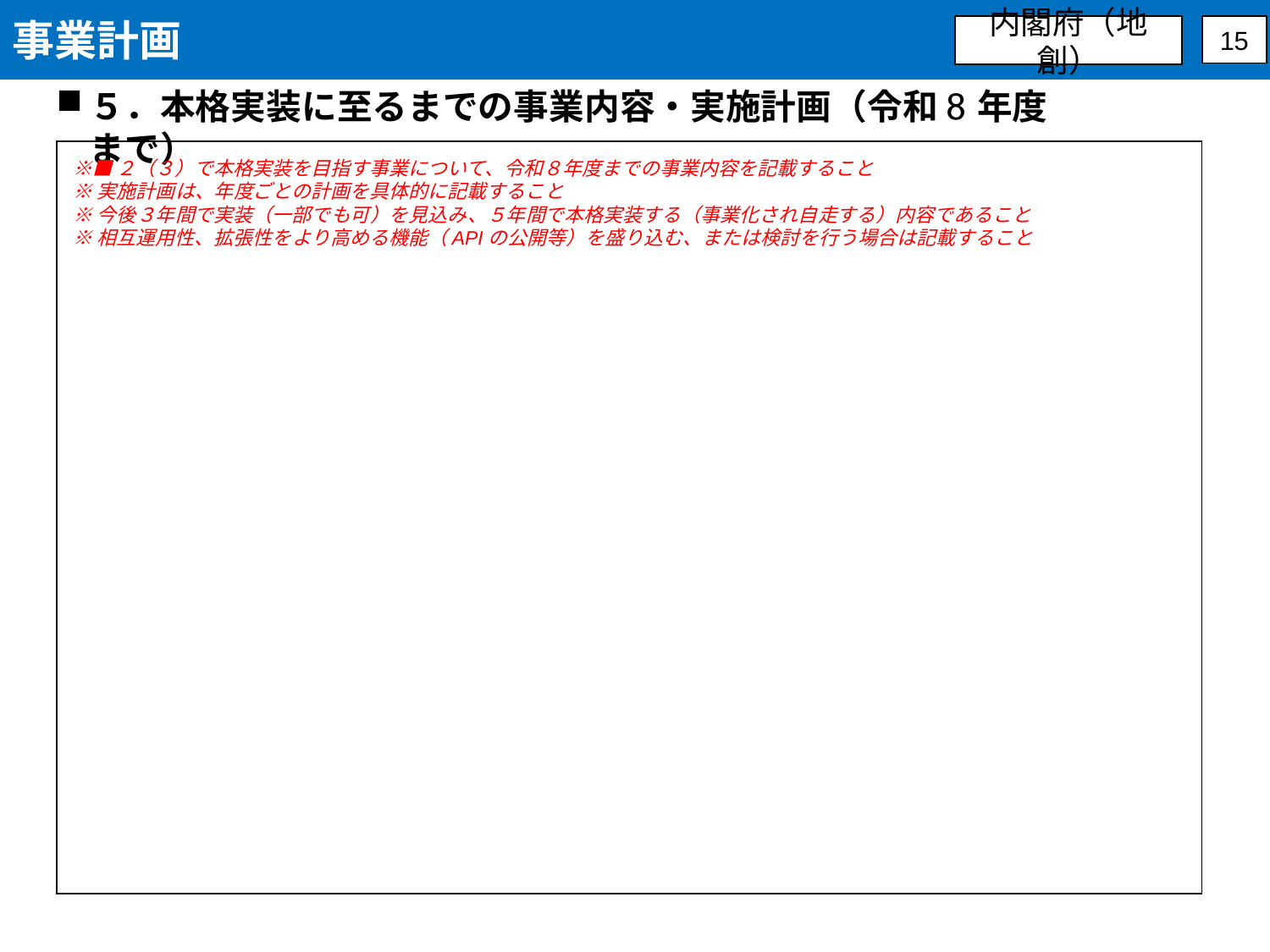

事業計画
内閣府（地創）
15
５．本格実装に至るまでの事業内容・実施計画（令和8年度まで）

|  |
| --- |
※■２（３）で本格実装を目指す事業について、令和８年度までの事業内容を記載すること
※実施計画は、年度ごとの計画を具体的に記載すること
※今後３年間で実装（一部でも可）を見込み、５年間で本格実装する（事業化され自走する）内容であること
※相互運用性、拡張性をより高める機能（APIの公開等）を盛り込む、または検討を行う場合は記載すること